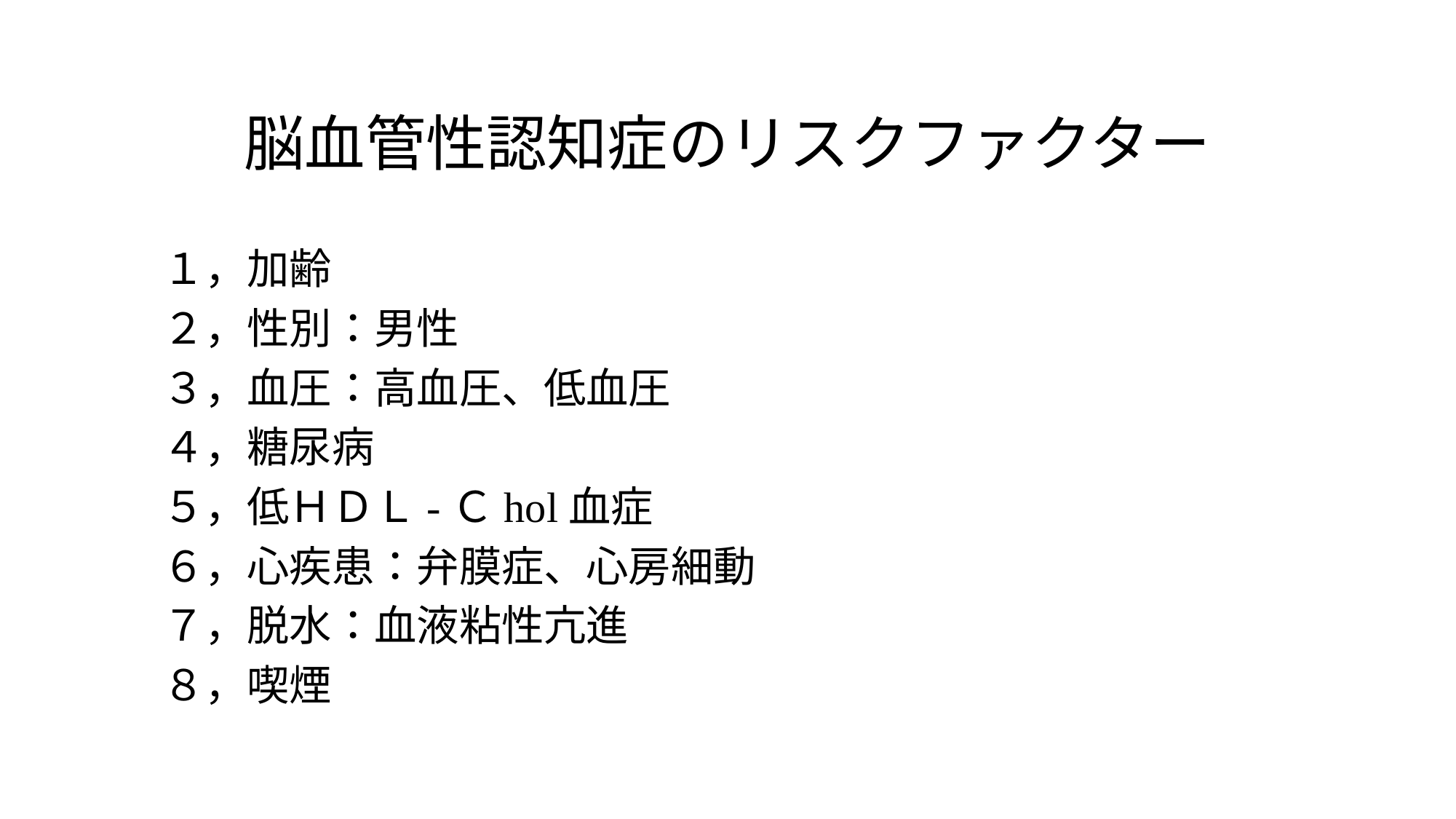

# 脳血管性認知症のリスクファクター
　１，加齢
　２，性別：男性
　３，血圧：高血圧、低血圧
　４，糖尿病
　５，低ＨＤＬ-Ｃhol血症
　６，心疾患：弁膜症、心房細動
　７，脱水：血液粘性亢進
　８，喫煙